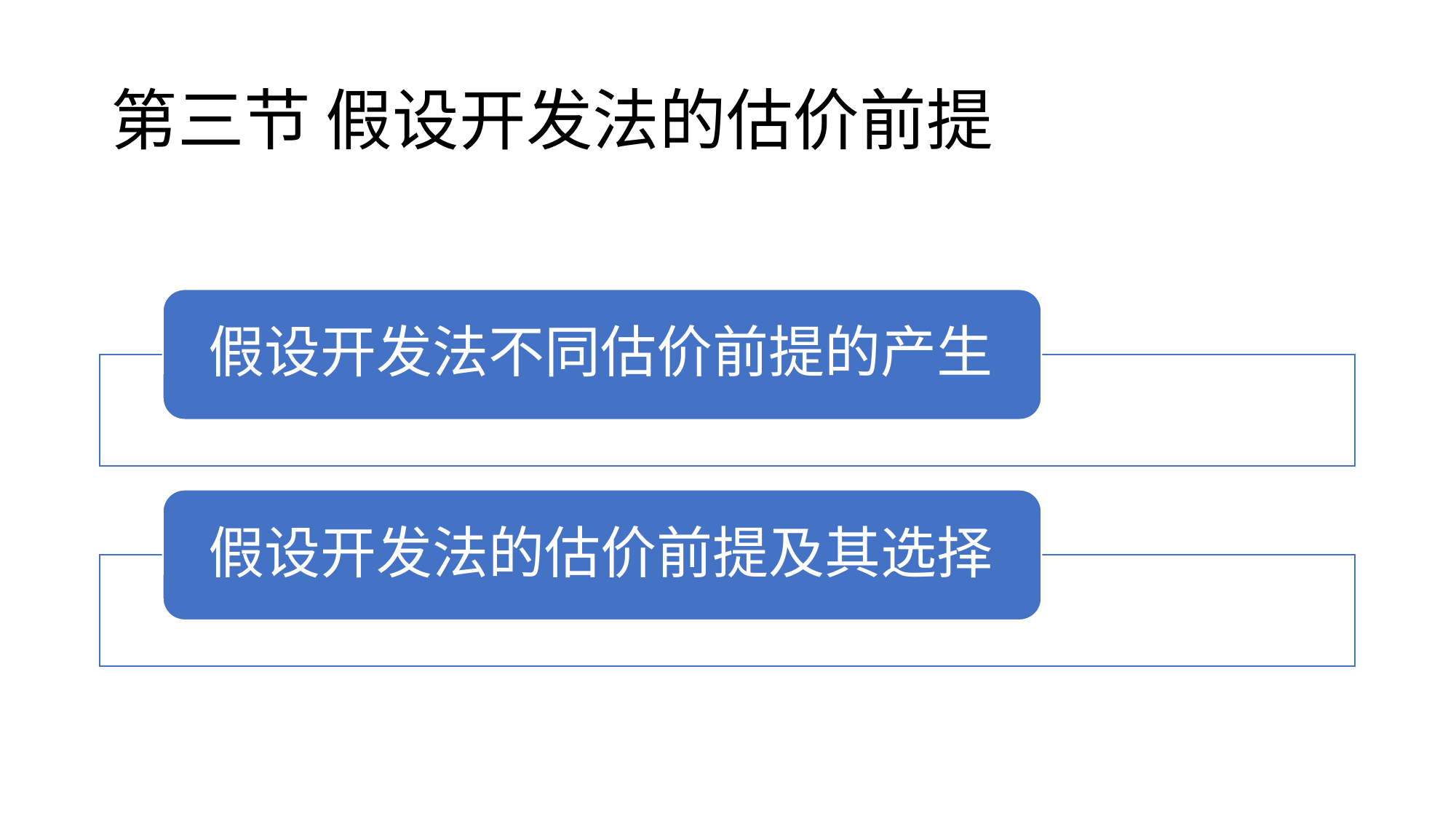

# 第三节 假设开发法的估价前提
假设开发法不同估价前提的产生
假设开发法的估价前提及其选择